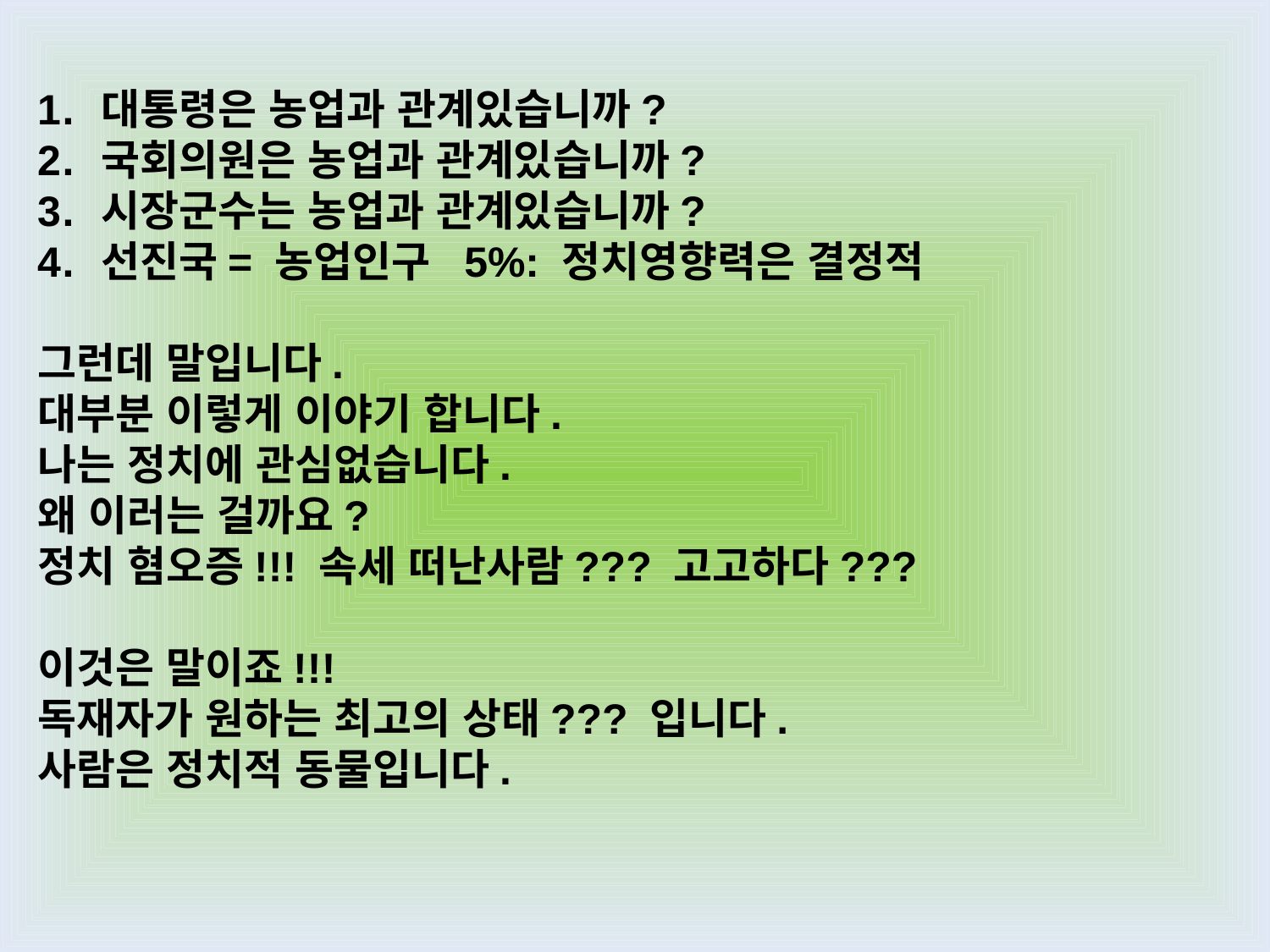

대통령은 농업과 관계있습니까?
국회의원은 농업과 관계있습니까?
시장군수는 농업과 관계있습니까?
선진국= 농업인구  5%: 정치영향력은 결정적

그런데 말입니다.
대부분 이렇게 이야기 합니다.
나는 정치에 관심없습니다.
왜 이러는 걸까요?
정치 혐오증!!! 속세 떠난사람??? 고고하다???

이것은 말이죠!!!
독재자가 원하는 최고의 상태??? 입니다.
사람은 정치적 동물입니다.